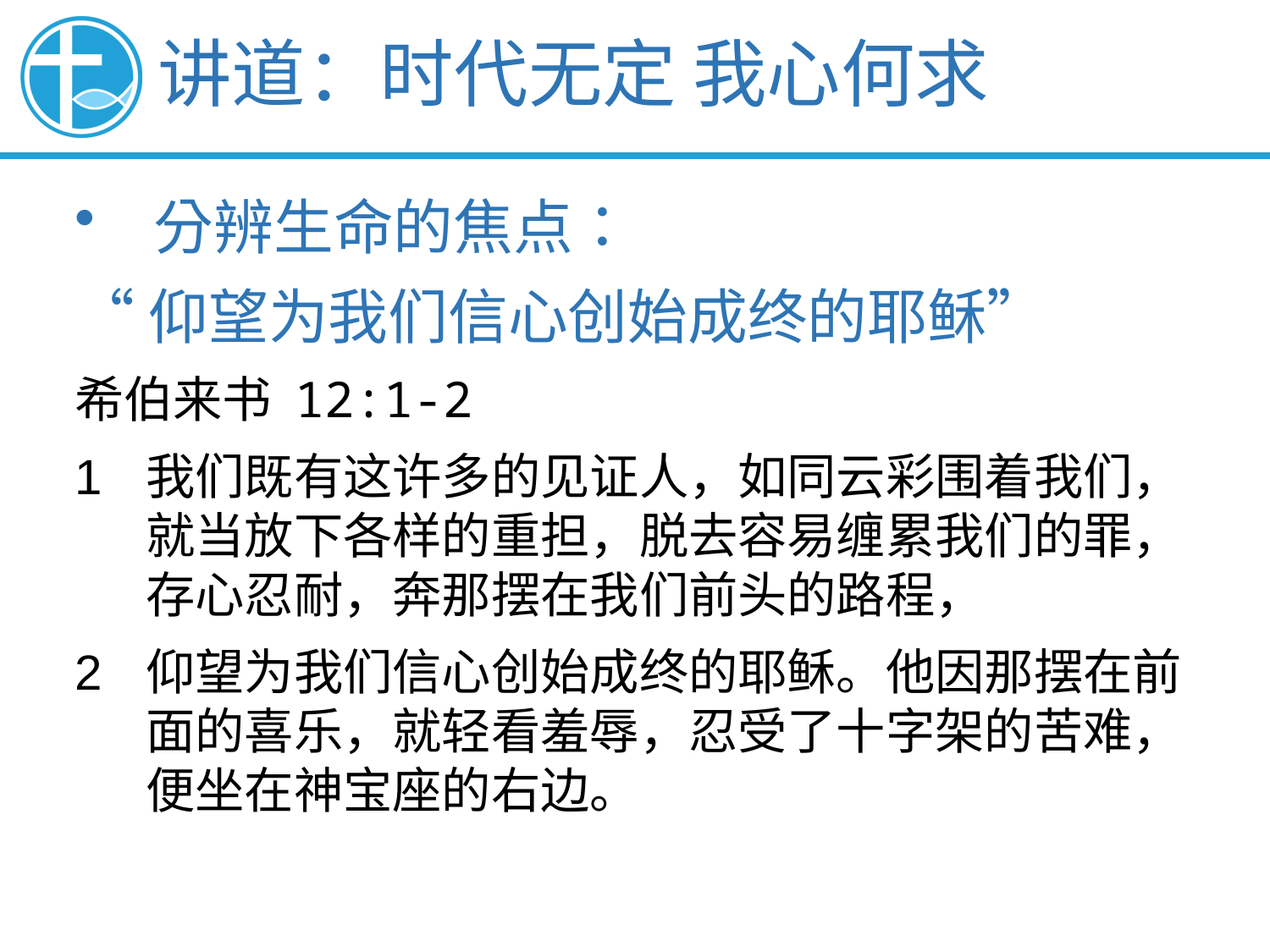

讲道：时代无定 我心何求
分辨生命的焦点：
“仰望为我们信心创始成终的耶稣”
希伯来书 12:1-2
我们既有这许多的见证人，如同云彩围着我们，就当放下各样的重担，脱去容易缠累我们的罪，存心忍耐，奔那摆在我们前头的路程，
仰望为我们信心创始成终的耶稣。他因那摆在前面的喜乐，就轻看羞辱，忍受了十字架的苦难，便坐在神宝座的右边。